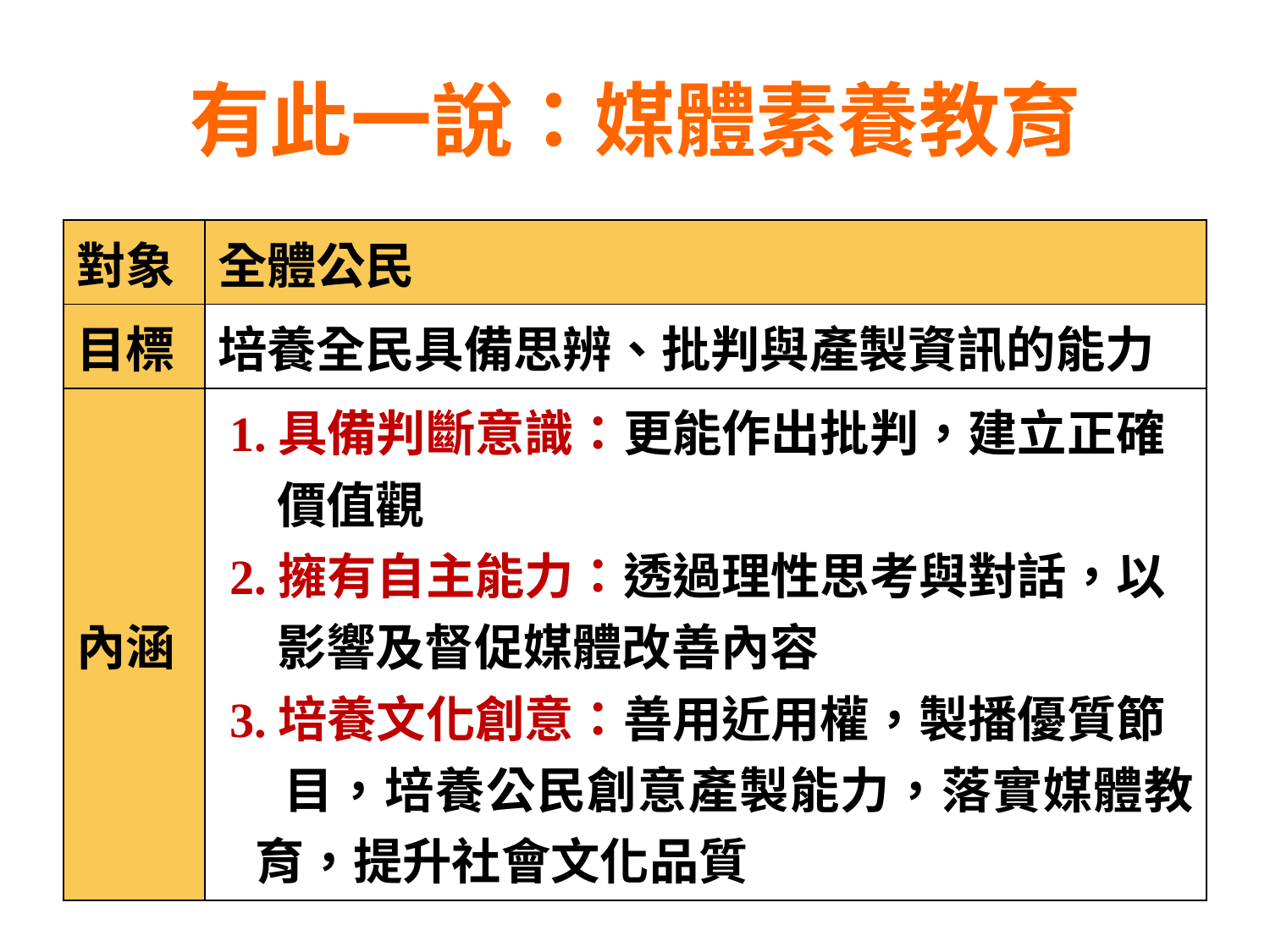

# 有此一說：媒體素養教育
| 對象 | 全體公民 |
| --- | --- |
| 目標 | 培養全民具備思辨、批判與產製資訊的能力 |
| 內涵 | 1.具備判斷意識：更能作出批判，建立正確 價值觀 2.擁有自主能力：透過理性思考與對話，以 影響及督促媒體改善內容 3.培養文化創意：善用近用權，製播優質節 目，培養公民創意產製能力，落實媒體教育，提升社會文化品質 |